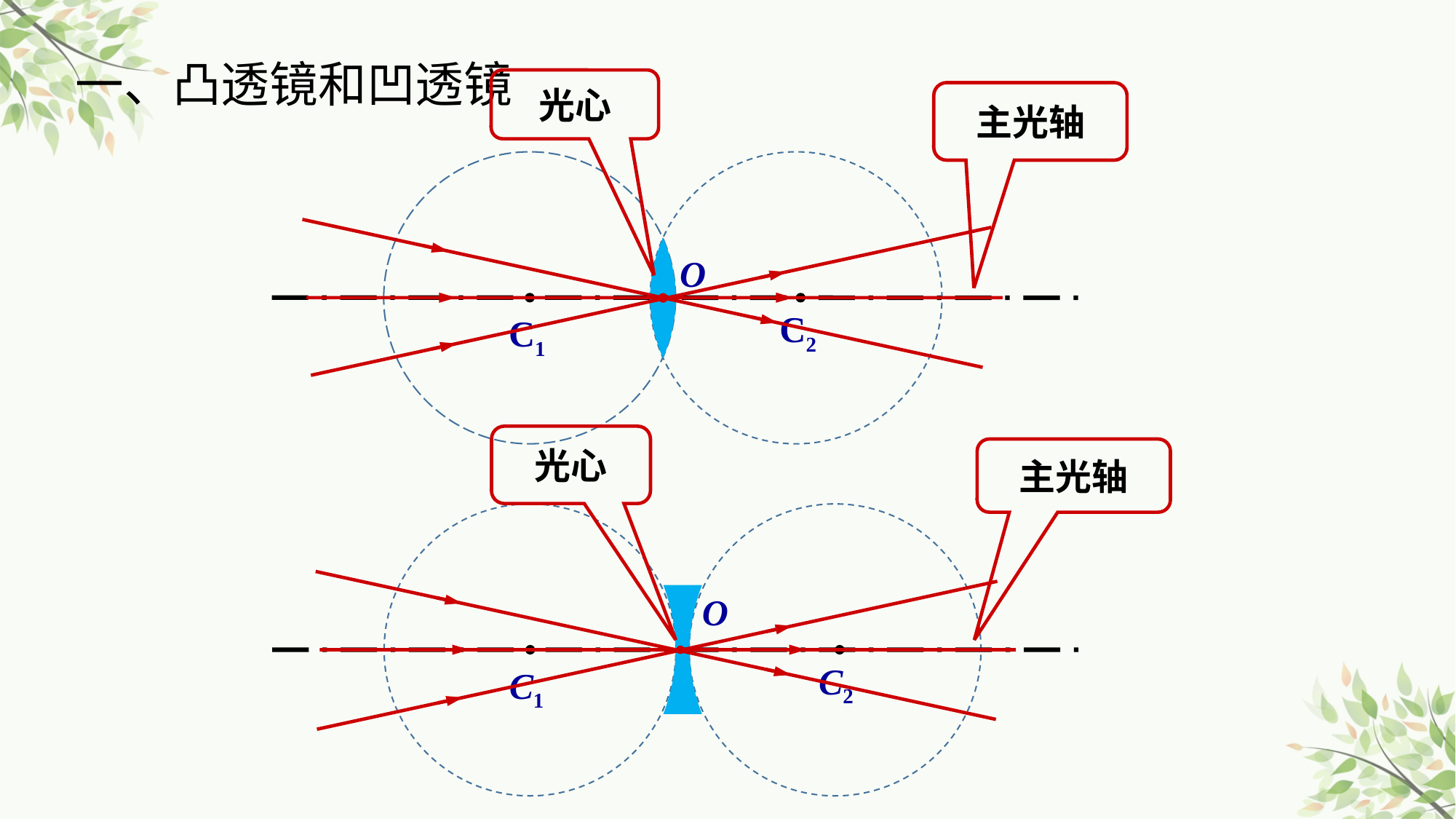

一、凸透镜和凹透镜
光心
主光轴

O

 C1

 C2

光心
主光轴

O

 C1

 C2